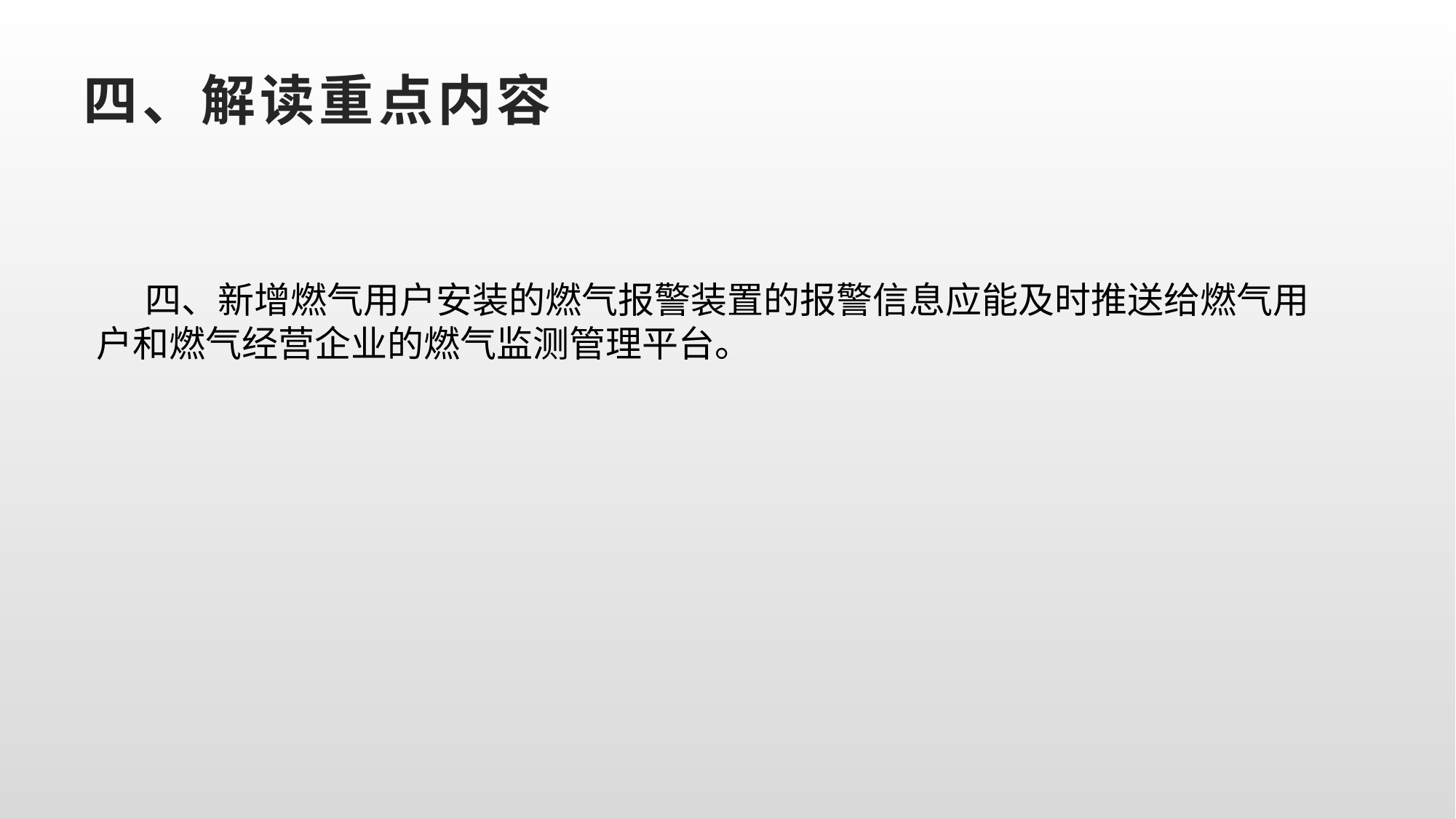

# 四、解读重点内容
四、新增燃气用户安装的燃气报警装置的报警信息应能及时推送给燃气用户和燃气经营企业的燃气监测管理平台。